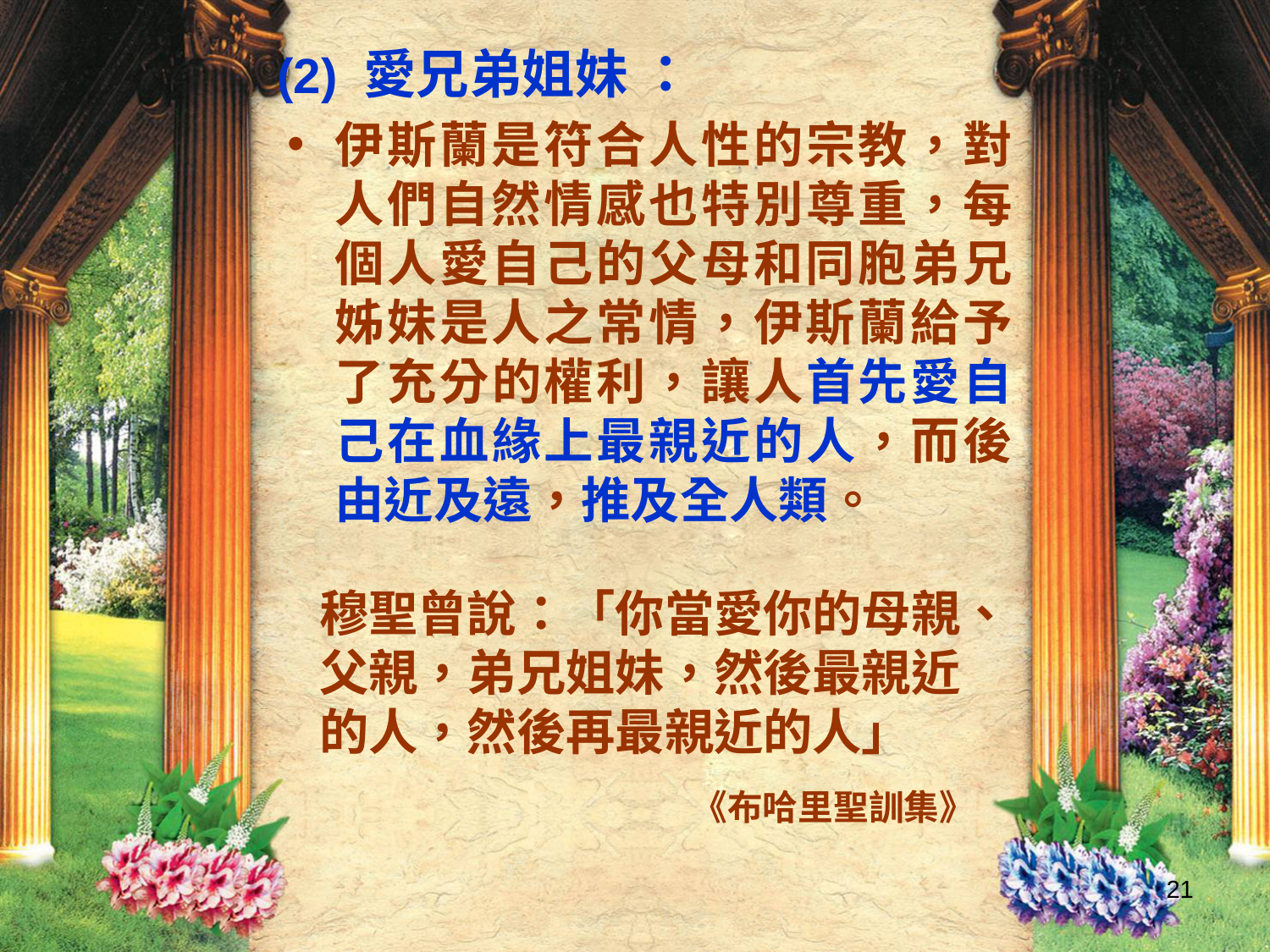

(2) 愛兄弟姐妹 ：
伊斯蘭是符合人性的宗教，對人們自然情感也特別尊重，每個人愛自己的父母和同胞弟兄姊妹是人之常情，伊斯蘭給予了充分的權利，讓人首先愛自己在血緣上最親近的人，而後由近及遠，推及全人類。
穆聖曾說：「你當愛你的母親、父親，弟兄姐妹，然後最親近的人，然後再最親近的人」
《布哈里聖訓集》

21